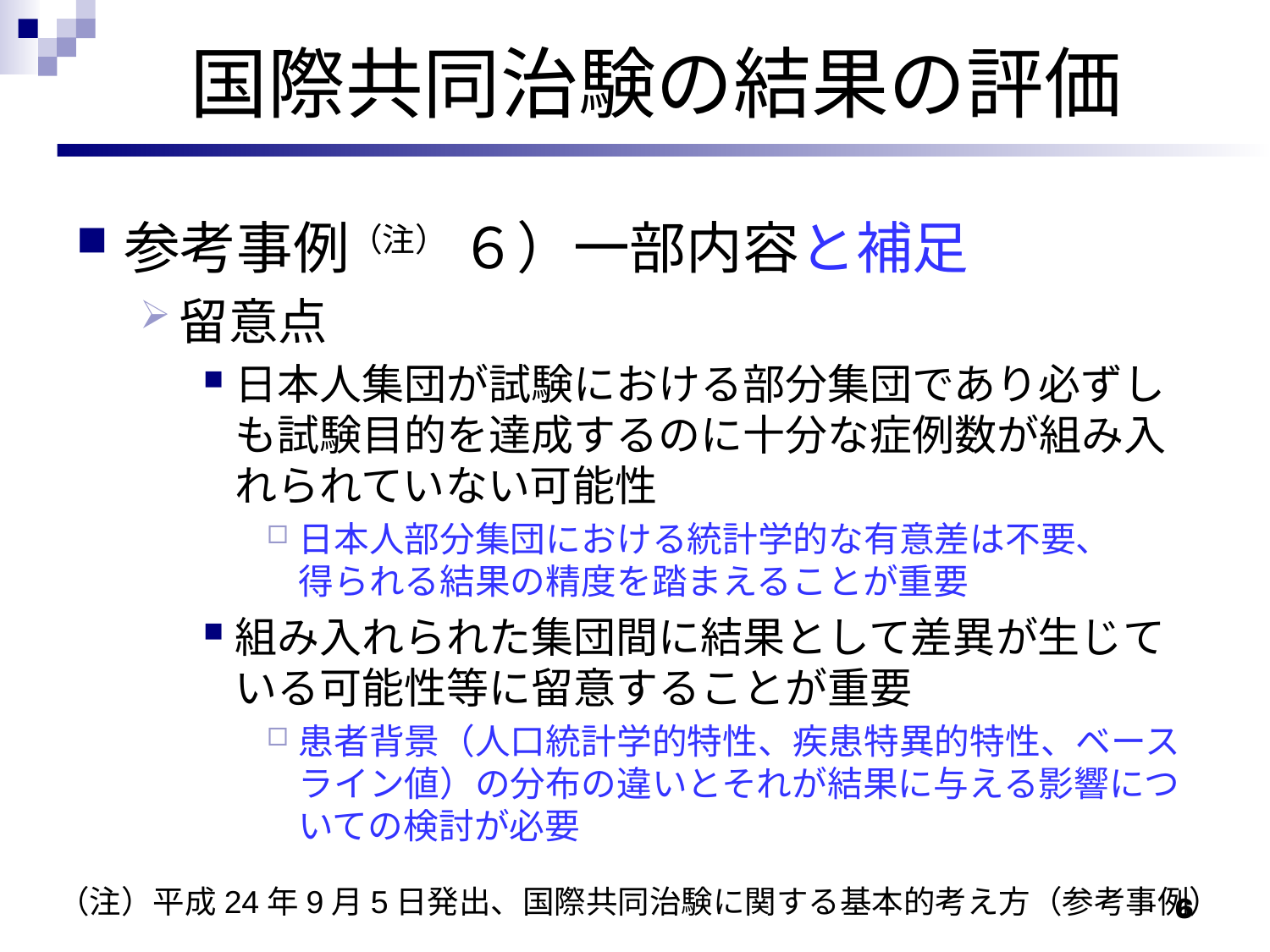

# 国際共同治験の結果の評価
参考事例（注） ６）一部内容と補足
留意点
日本人集団が試験における部分集団であり必ずしも試験目的を達成するのに十分な症例数が組み入れられていない可能性
日本人部分集団における統計学的な有意差は不要、
得られる結果の精度を踏まえることが重要
組み入れられた集団間に結果として差異が生じている可能性等に留意することが重要
患者背景（人口統計学的特性、疾患特異的特性、ベースライン値）の分布の違いとそれが結果に与える影響についての検討が必要

6
（注）平成24年9月5日発出、国際共同治験に関する基本的考え方（参考事例）